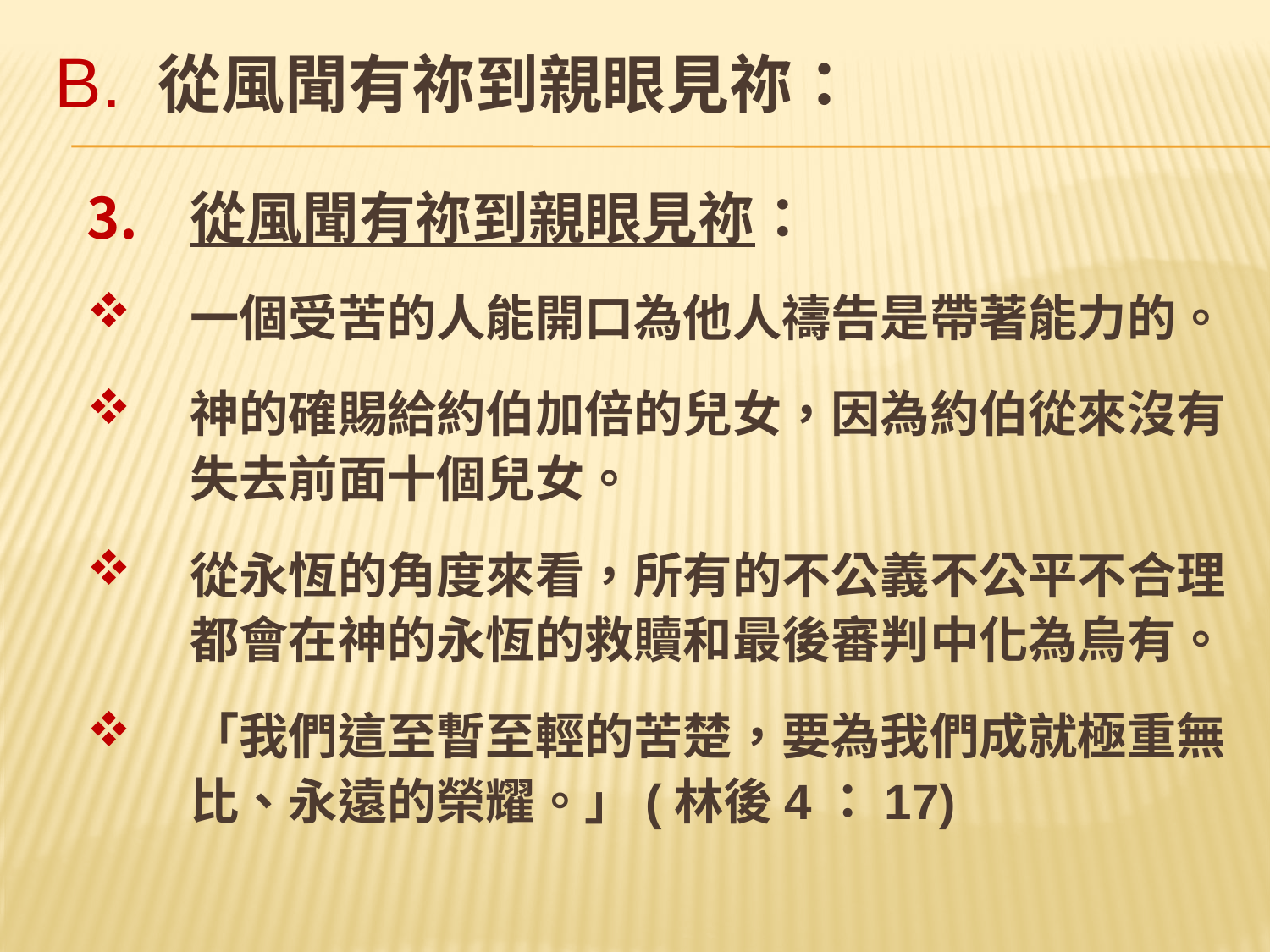

# B. 從風聞有祢到親眼見祢：
從風聞有祢到親眼見祢：
一個受苦的人能開口為他人禱告是帶著能力的。
神的確賜給約伯加倍的兒女，因為約伯從來沒有失去前面十個兒女。
從永恆的角度來看，所有的不公義不公平不合理都會在神的永恆的救贖和最後審判中化為烏有。
「我們這至暫至輕的苦楚，要為我們成就極重無比、永遠的榮耀。」(林後4：17)